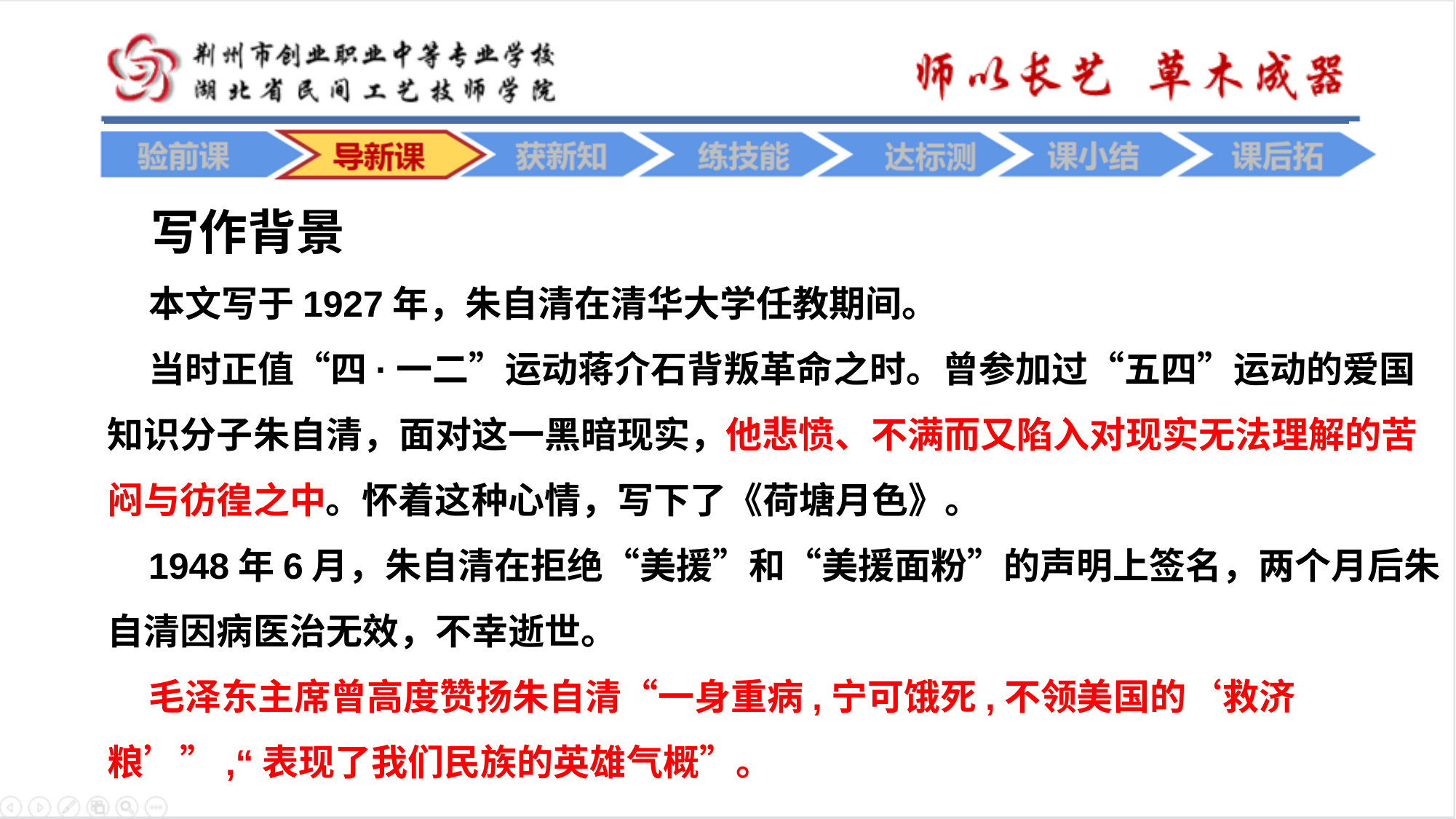

写作背景

本文写于1927年，朱自清在清华大学任教期间。
当时正值“四·一二”运动蒋介石背叛革命之时。曾参加过“五四”运动的爱国知识分子朱自清，面对这一黑暗现实，他悲愤、不满而又陷入对现实无法理解的苦闷与彷徨之中。怀着这种心情，写下了《荷塘月色》。
1948年6月，朱自清在拒绝“美援”和“美援面粉”的声明上签名，两个月后朱自清因病医治无效，不幸逝世。
毛泽东主席曾高度赞扬朱自清“一身重病,宁可饿死,不领美国的‘救济粮’”,“表现了我们民族的英雄气概”。